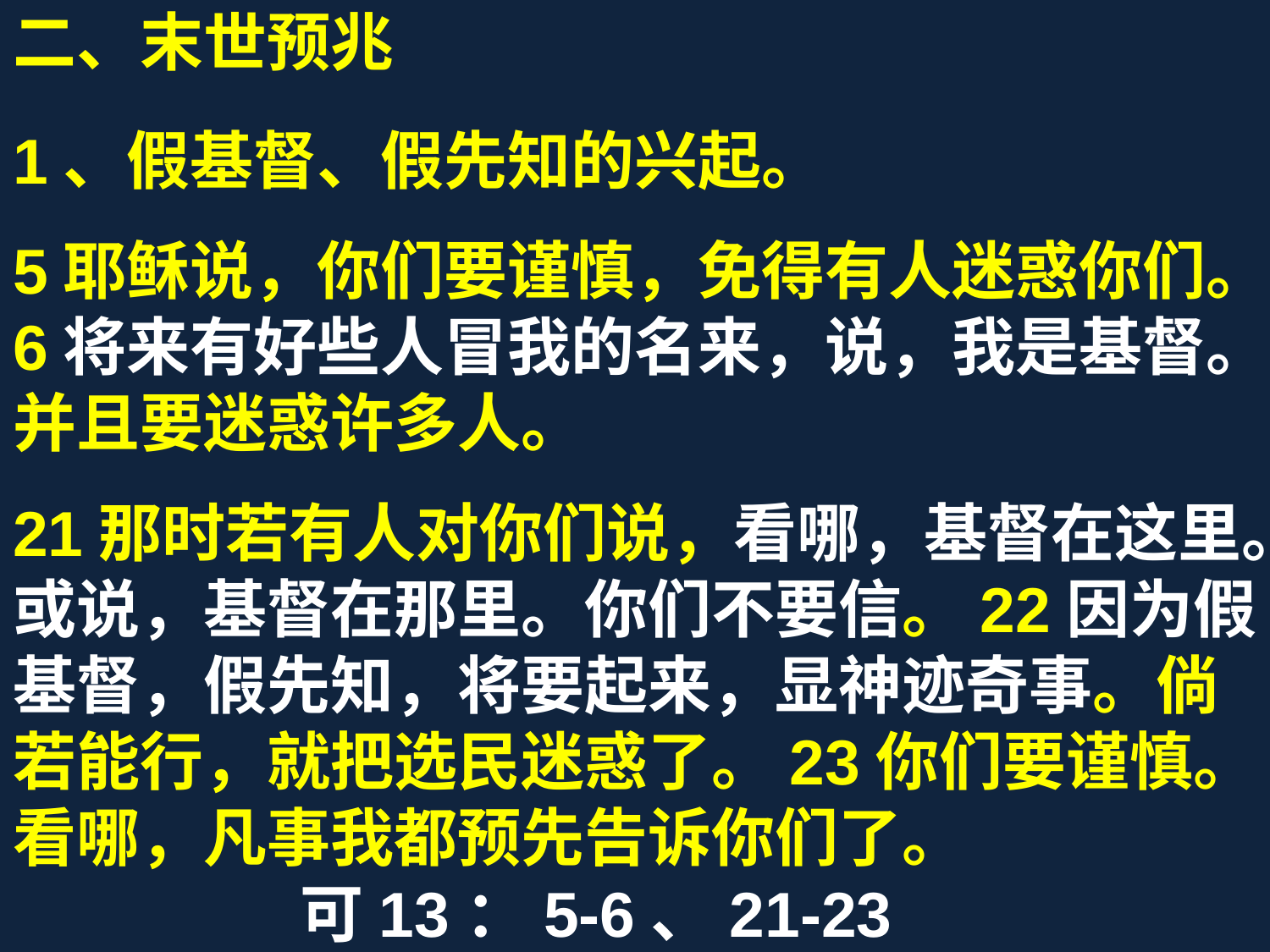

二、末世预兆
1、假基督、假先知的兴起。
5耶稣说，你们要谨慎，免得有人迷惑你们。6将来有好些人冒我的名来，说，我是基督。并且要迷惑许多人。
21那时若有人对你们说，看哪，基督在这里。或说，基督在那里。你们不要信。22因为假基督，假先知，将要起来，显神迹奇事。倘若能行，就把选民迷惑了。23你们要谨慎。看哪，凡事我都预先告诉你们了。
                    可13：5-6、21-23